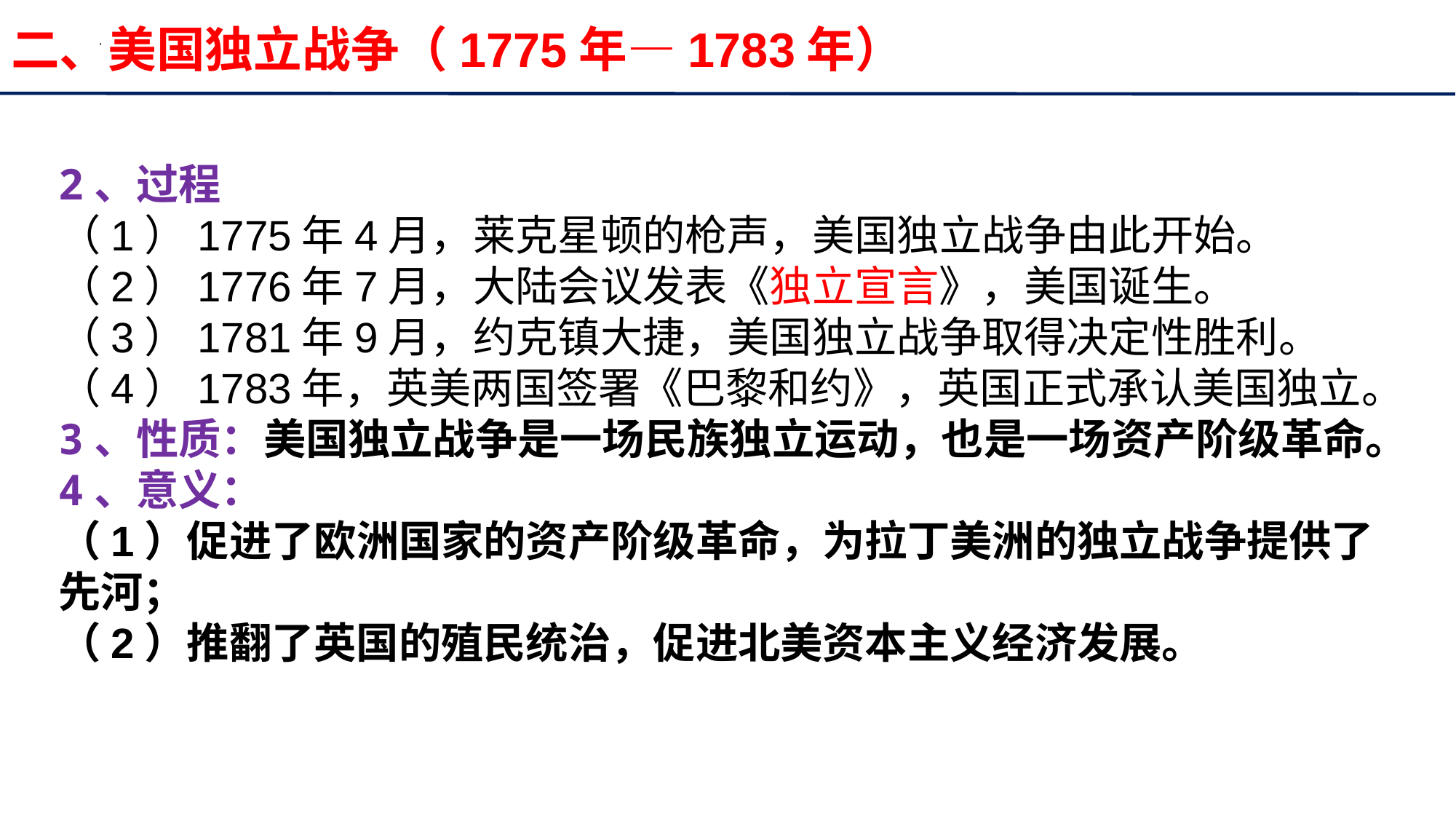

二、美国独立战争（1775年—1783年）
2、过程
（1）1775年4月，莱克星顿的枪声，美国独立战争由此开始。
（2）1776年7月，大陆会议发表《独立宣言》，美国诞生。
（3）1781年9月，约克镇大捷，美国独立战争取得决定性胜利。
（4）1783年，英美两国签署《巴黎和约》，英国正式承认美国独立。
3、性质：美国独立战争是一场民族独立运动，也是一场资产阶级革命。
4、意义：
（1）促进了欧洲国家的资产阶级革命，为拉丁美洲的独立战争提供了先河；
（2）推翻了英国的殖民统治，促进北美资本主义经济发展。